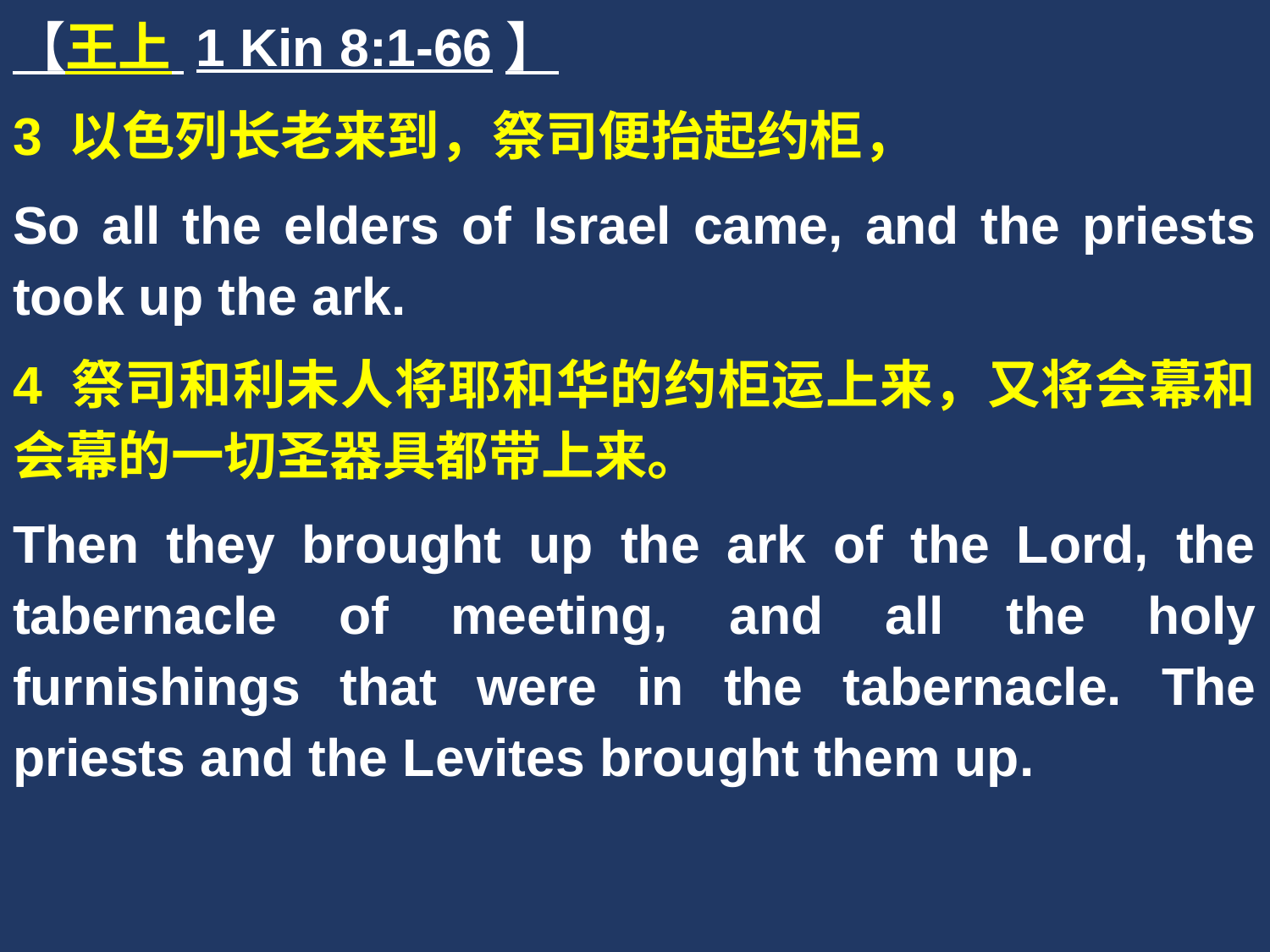

【王上 1 Kin 8:1-66】
3 以色列长老来到，祭司便抬起约柜，
So all the elders of Israel came, and the priests took up the ark.
4 祭司和利未人将耶和华的约柜运上来，又将会幕和会幕的一切圣器具都带上来。
Then they brought up the ark of the Lord, the tabernacle of meeting, and all the holy furnishings that were in the tabernacle. The priests and the Levites brought them up.